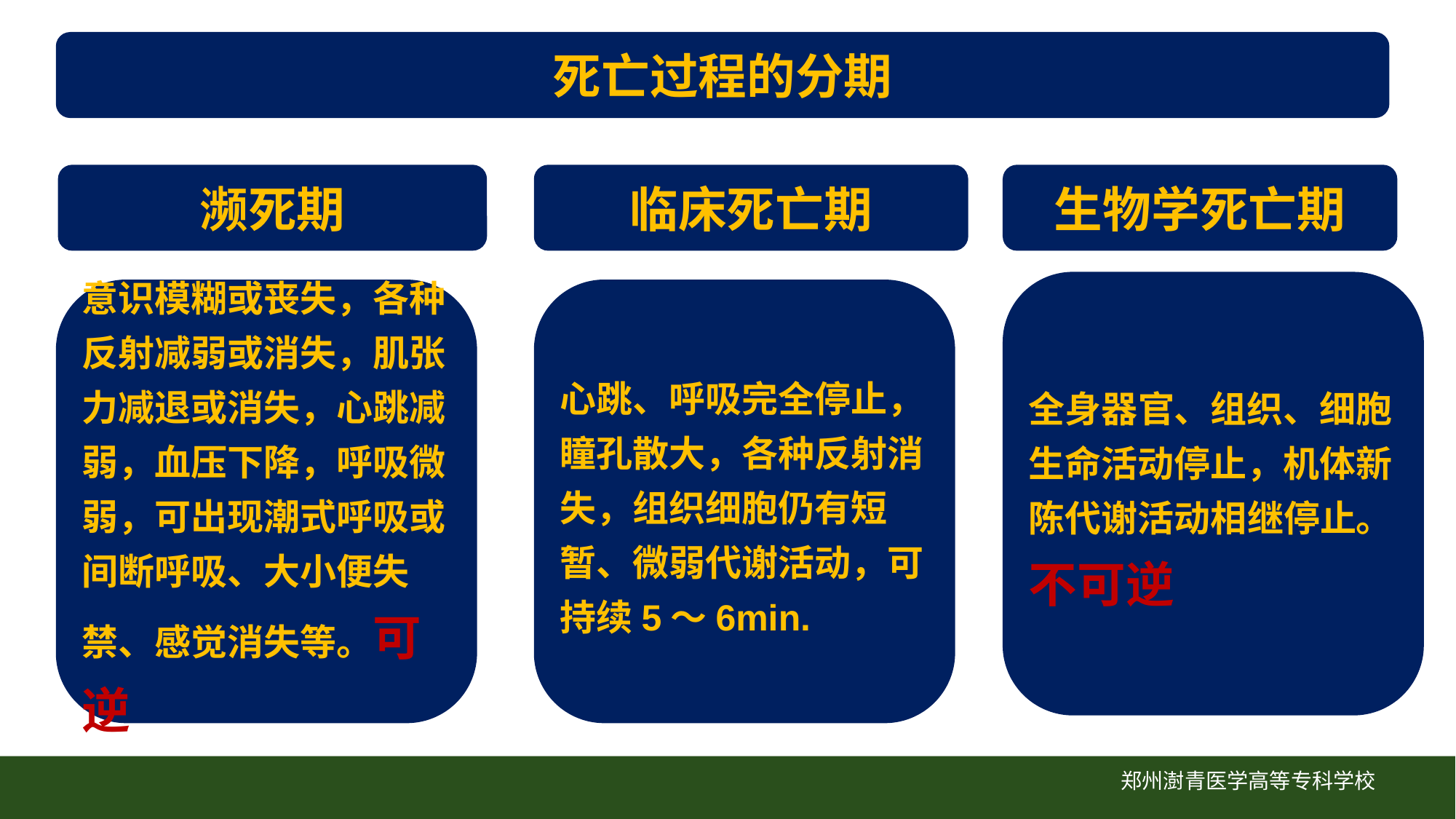

死亡过程的分期
濒死期
临床死亡期
生物学死亡期
全身器官、组织、细胞生命活动停止，机体新陈代谢活动相继停止。不可逆
意识模糊或丧失，各种反射减弱或消失，肌张力减退或消失，心跳减弱，血压下降，呼吸微弱，可出现潮式呼吸或间断呼吸、大小便失禁、感觉消失等。可逆
心跳、呼吸完全停止，瞳孔散大，各种反射消失，组织细胞仍有短暂、微弱代谢活动，可持续5～6min.
郑州澍青医学高等专科学校